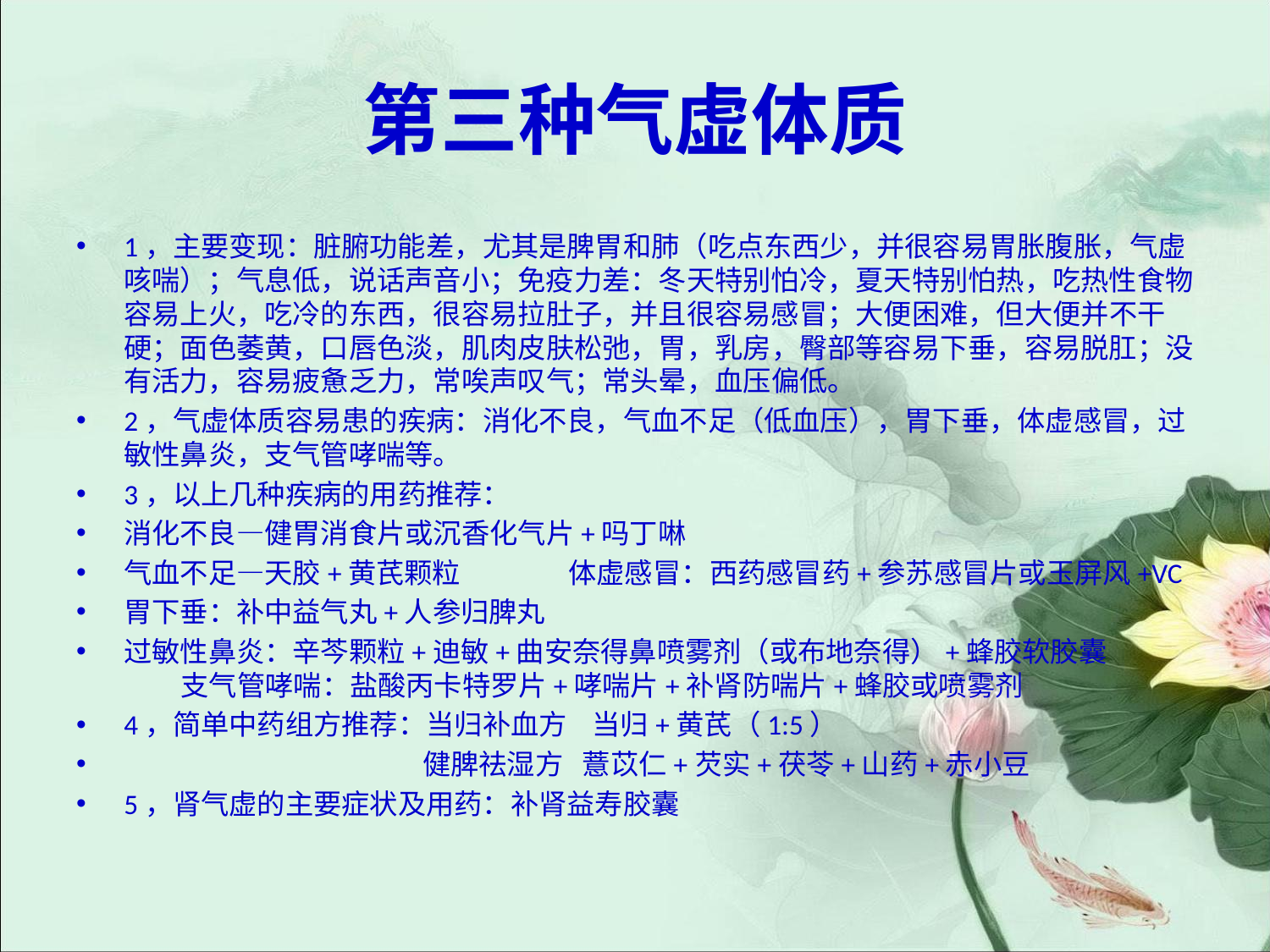

# 第三种气虚体质
1，主要变现：脏腑功能差，尤其是脾胃和肺（吃点东西少，并很容易胃胀腹胀，气虚咳喘）；气息低，说话声音小；免疫力差：冬天特别怕冷，夏天特别怕热，吃热性食物容易上火，吃冷的东西，很容易拉肚子，并且很容易感冒；大便困难，但大便并不干硬；面色萎黄，口唇色淡，肌肉皮肤松弛，胃，乳房，臀部等容易下垂，容易脱肛；没有活力，容易疲惫乏力，常唉声叹气；常头晕，血压偏低。
2，气虚体质容易患的疾病：消化不良，气血不足（低血压），胃下垂，体虚感冒，过敏性鼻炎，支气管哮喘等。
3，以上几种疾病的用药推荐：
消化不良—健胃消食片或沉香化气片+吗丁啉
气血不足—天胶+黄芪颗粒                 体虚感冒：西药感冒药+参苏感冒片或玉屏风+VC
胃下垂：补中益气丸+人参归脾丸
过敏性鼻炎：辛芩颗粒+迪敏+曲安奈得鼻喷雾剂（或布地奈得）+蜂胶软胶囊                       支气管哮喘：盐酸丙卡特罗片+哮喘片+补肾防喘片+蜂胶或喷雾剂
4，简单中药组方推荐：当归补血方    当归+黄芪（1:5）
                                              健脾祛湿方   薏苡仁+芡实+茯苓+山药+赤小豆
5，肾气虚的主要症状及用药：补肾益寿胶囊